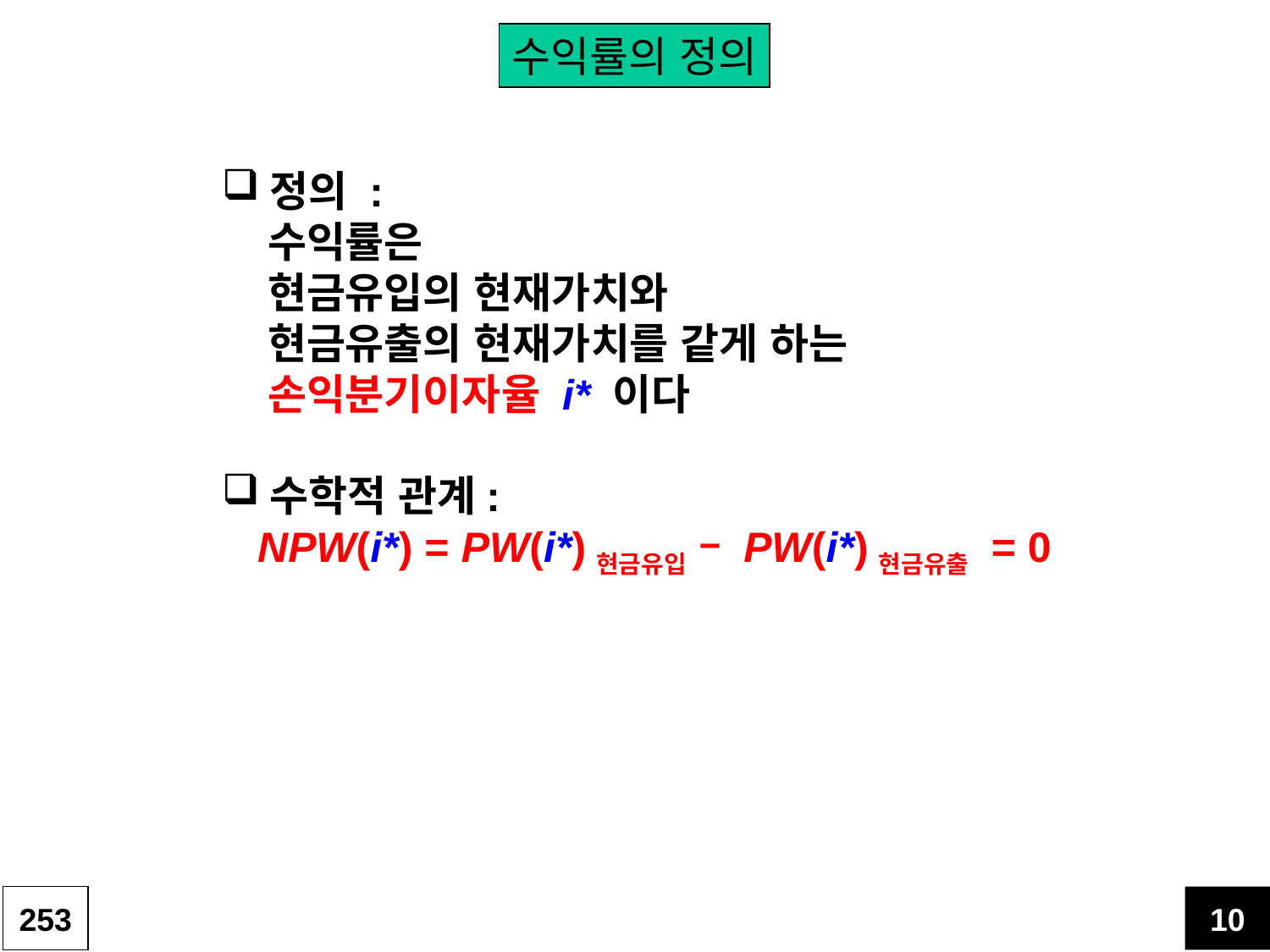

수익률의 정의
정의 :
   수익률은
   현금유입의 현재가치와
   현금유출의 현재가치를 같게 하는
   손익분기이자율 i* 이다

수학적 관계:
   NPW(i*) = PW(i*)현금유입 – PW(i*)현금유출 = 0

253
10